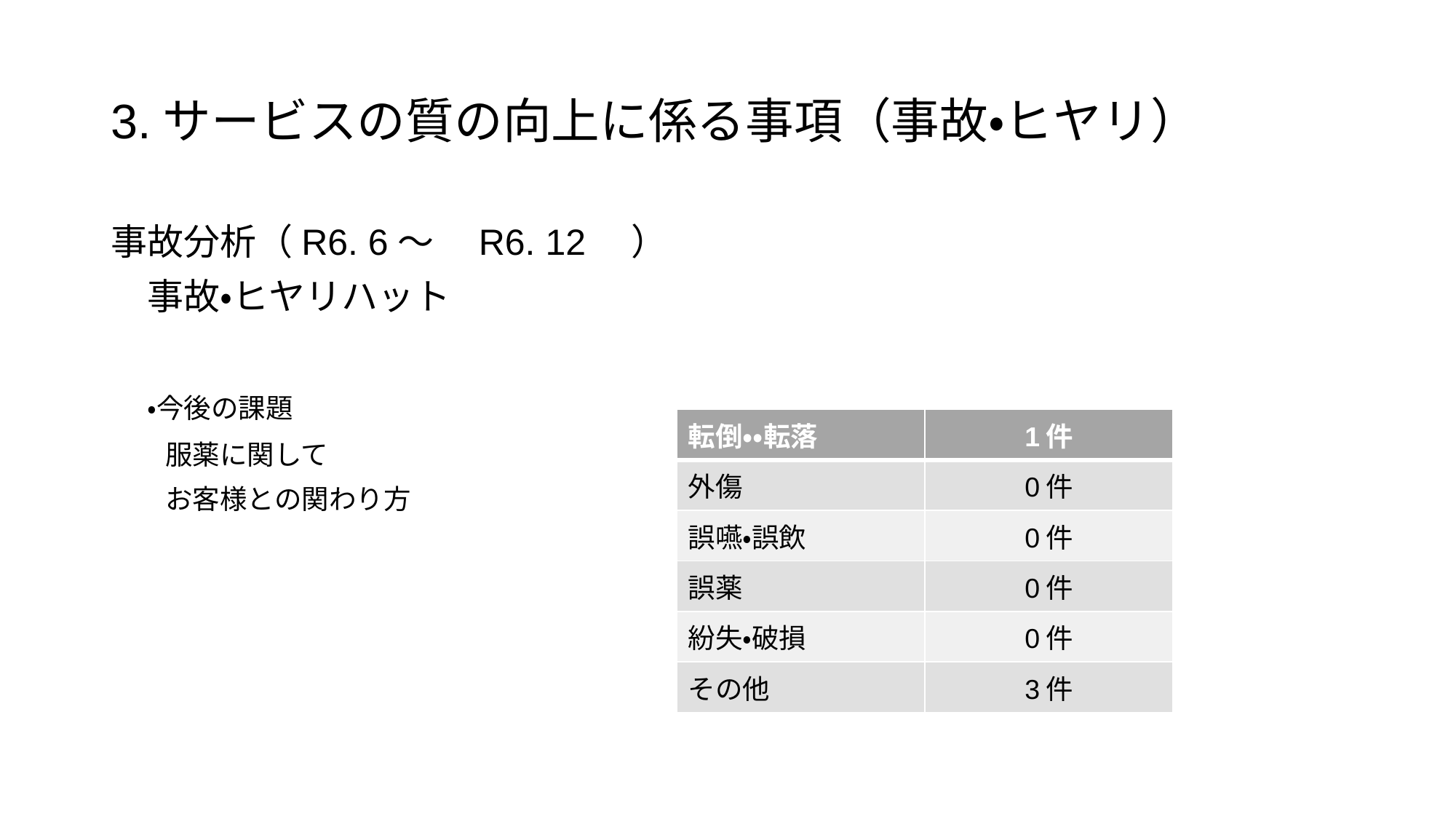

# 3.サービスの質の向上に係る事項（事故・ヒヤリ）
事故分析（R6. 6～　R6. 12　）
　事故・ヒヤリハット

　・今後の課題
　　服薬に関して
　　お客様との関わり方

| 転倒・・転落 | 1件 |
| --- | --- |
| 外傷 | 0件 |
| 誤嚥・誤飲 | 0件 |
| 誤薬 | 0件 |
| 紛失・破損 | 0件 |
| その他 | 3件 |